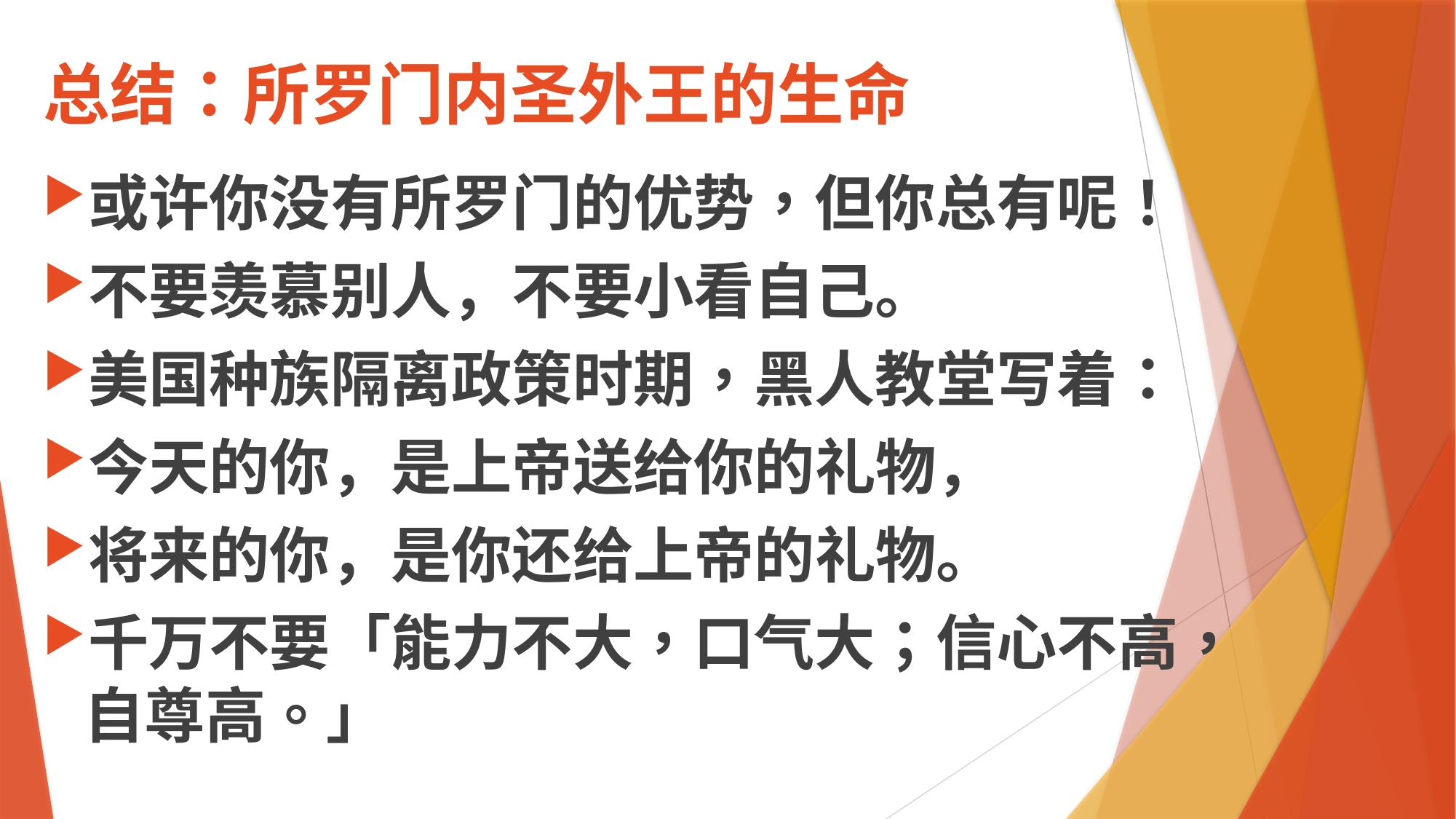

# 总结：所罗门内圣外王的生命
或许你没有所罗门的优势，但你总有呢！
不要羡慕别人，不要小看自己。
美国种族隔离政策时期，黑人教堂写着：
今天的你，是上帝送给你的礼物，
将来的你，是你还给上帝的礼物。
千万不要「能力不大，口气大；信心不高，自尊高。」